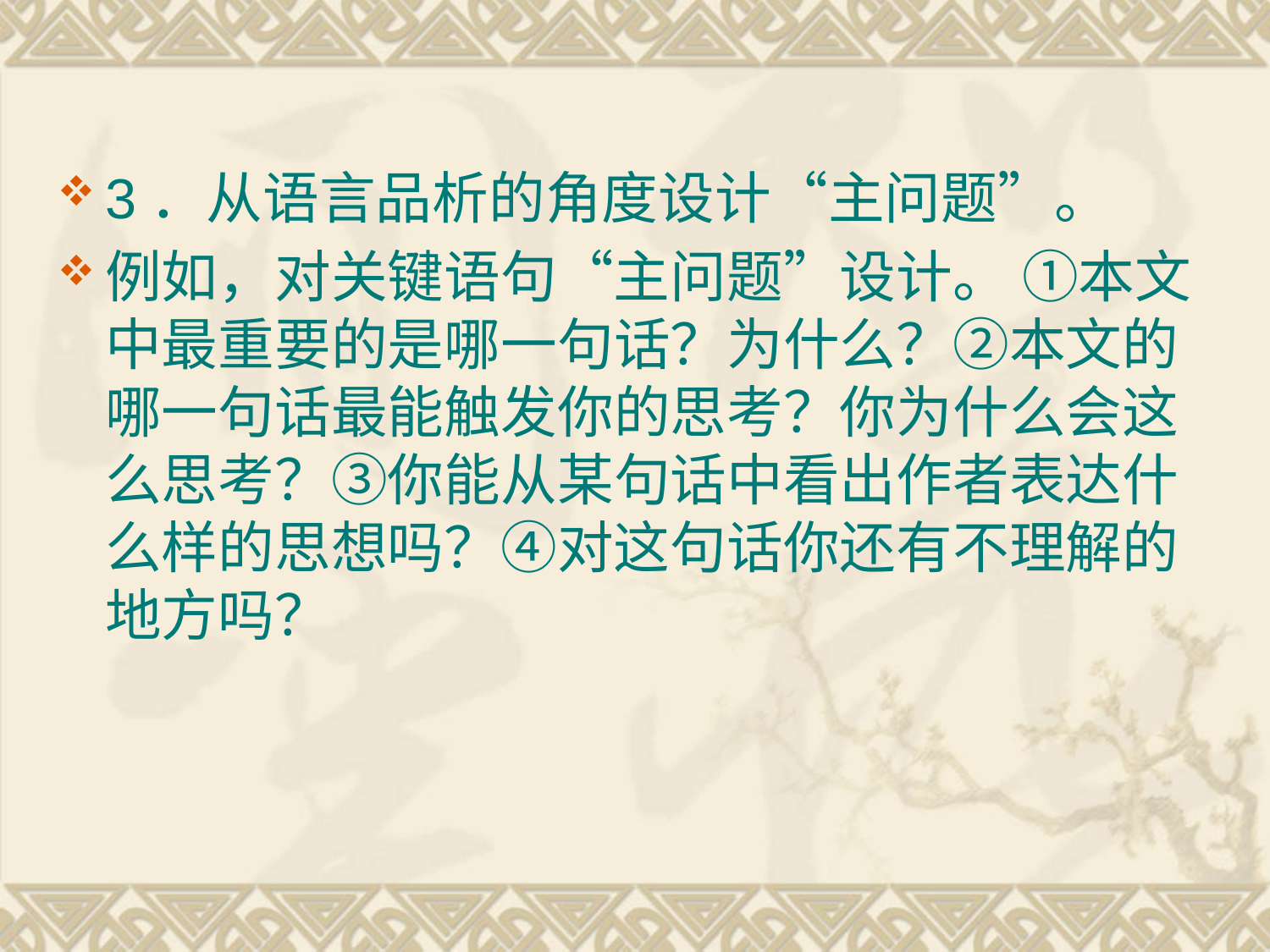

3．从语言品析的角度设计“主问题”。
例如，对关键语句“主问题”设计。 ①本文中最重要的是哪一句话？为什么？②本文的哪一句话最能触发你的思考？你为什么会这么思考？③你能从某句话中看出作者表达什么样的思想吗？④对这句话你还有不理解的地方吗？